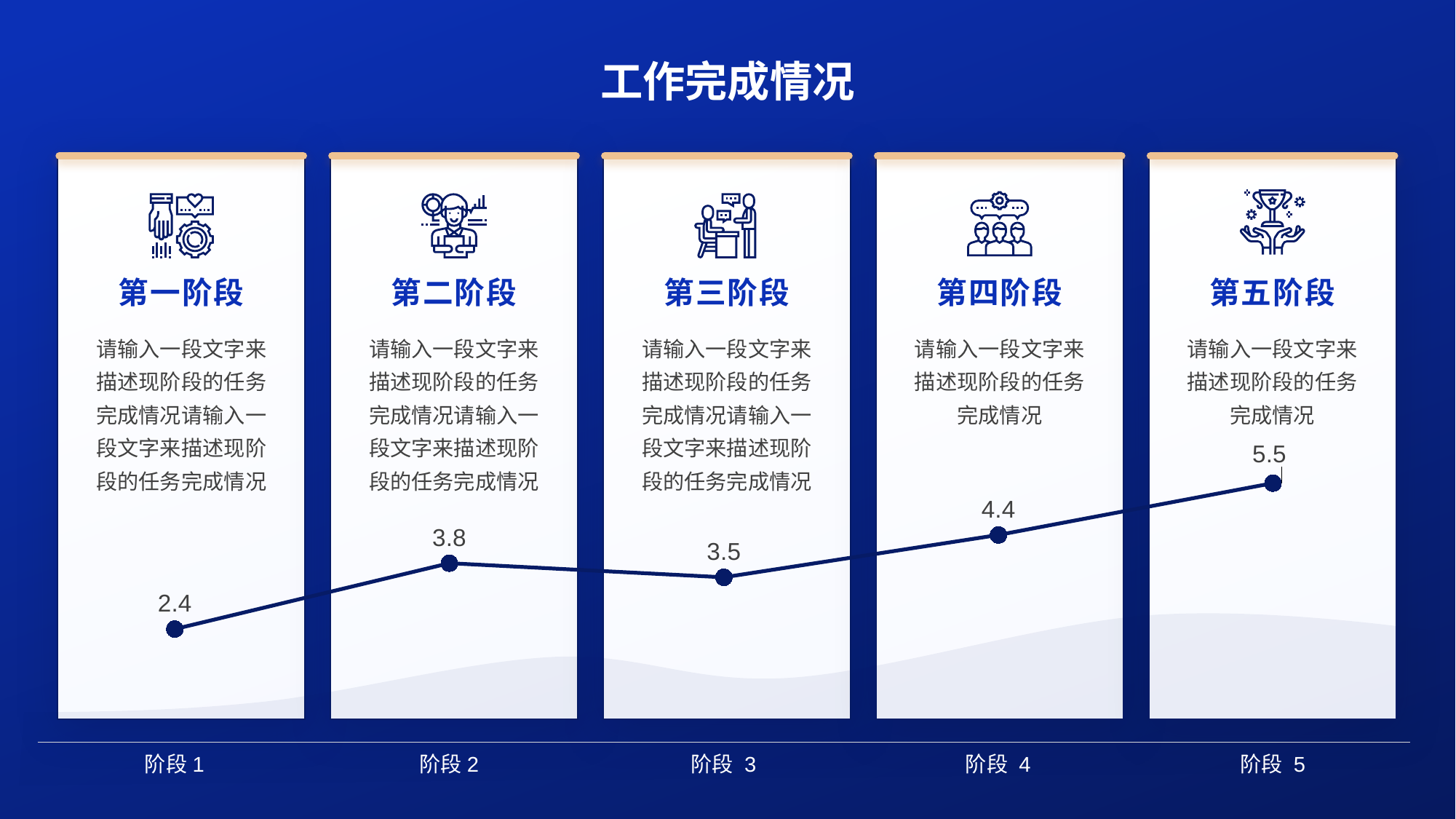

工作完成情况

第一阶段
第二阶段
第三阶段
第四阶段
第五阶段
请输入一段文字来描述现阶段的任务完成情况请输入一段文字来描述现阶段的任务完成情况
请输入一段文字来描述现阶段的任务完成情况请输入一段文字来描述现阶段的任务完成情况
请输入一段文字来描述现阶段的任务完成情况请输入一段文字来描述现阶段的任务完成情况
请输入一段文字来描述现阶段的任务完成情况
请输入一段文字来描述现阶段的任务完成情况

### Chart

| Category | 销售额 |
|---|---|
| 阶段1 | 2.4 |
| 阶段2 | 3.8 |
| 阶段 3 | 3.5 |
| 阶段 4 | 4.4 |
| 阶段 5 | 5.5 |